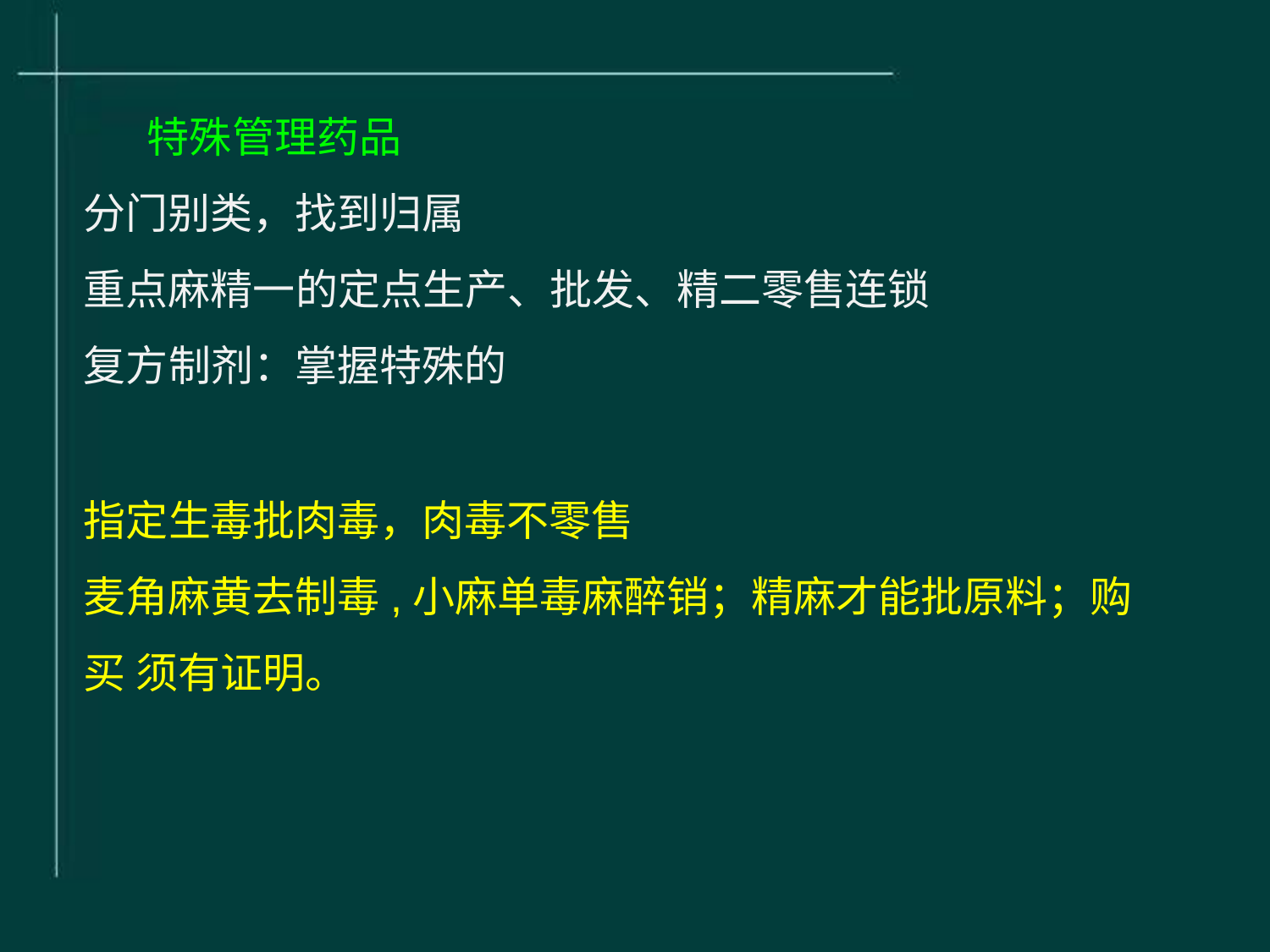

特殊管理药品
分门别类，找到归属
重点麻精一的定点生产、批发、精二零售连锁 复方制剂：掌握特殊的

指定生毒批肉毒，肉毒不零售
麦角麻黄去制毒,小麻单毒麻醉销；精麻才能批原料；购买 须有证明。